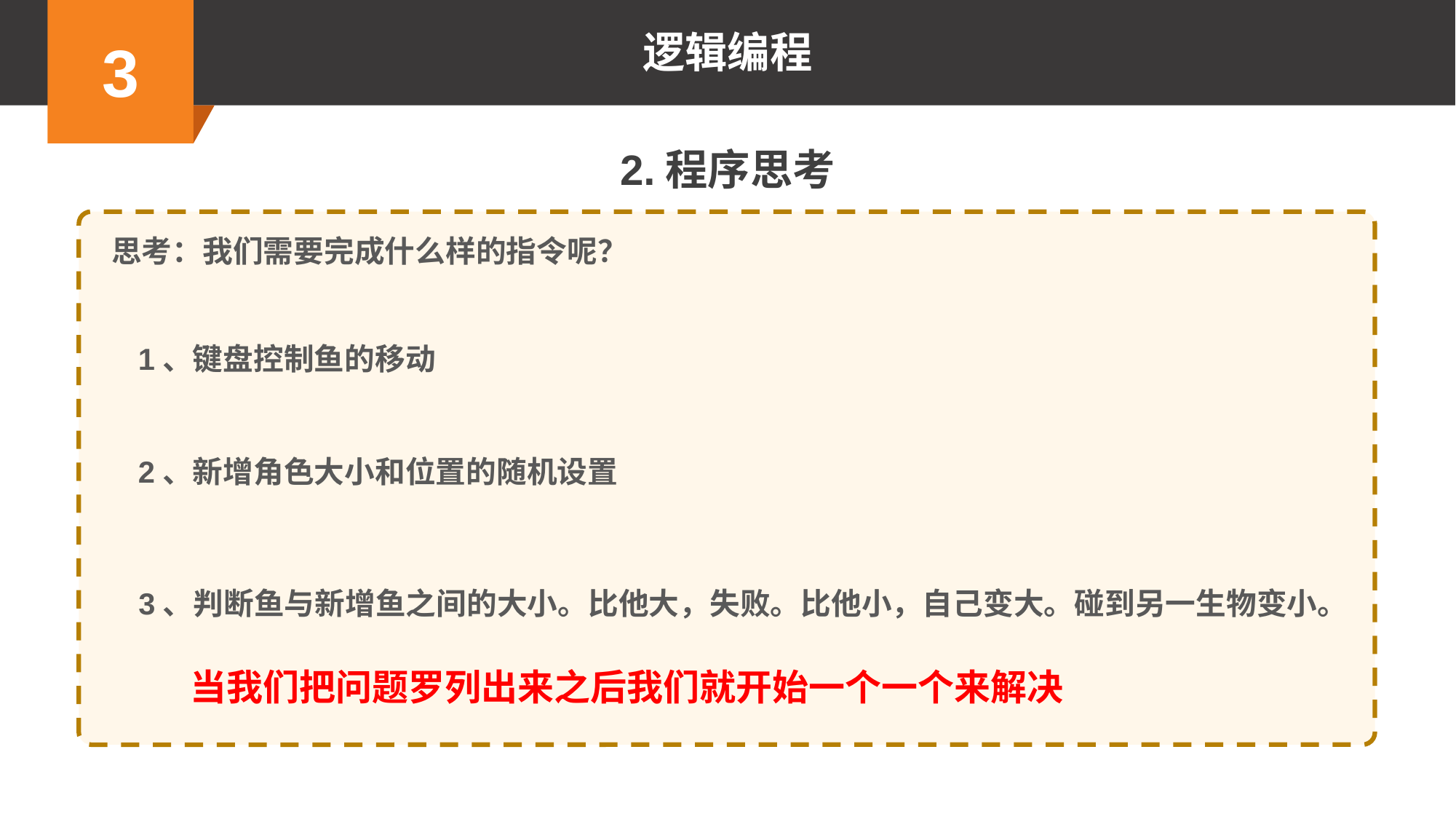

2.程序思考
思考：我们需要完成什么样的指令呢？
1、键盘控制鱼的移动
2、新增角色大小和位置的随机设置
3、判断鱼与新增鱼之间的大小。比他大，失败。比他小，自己变大。碰到另一生物变小。
当我们把问题罗列出来之后我们就开始一个一个来解决